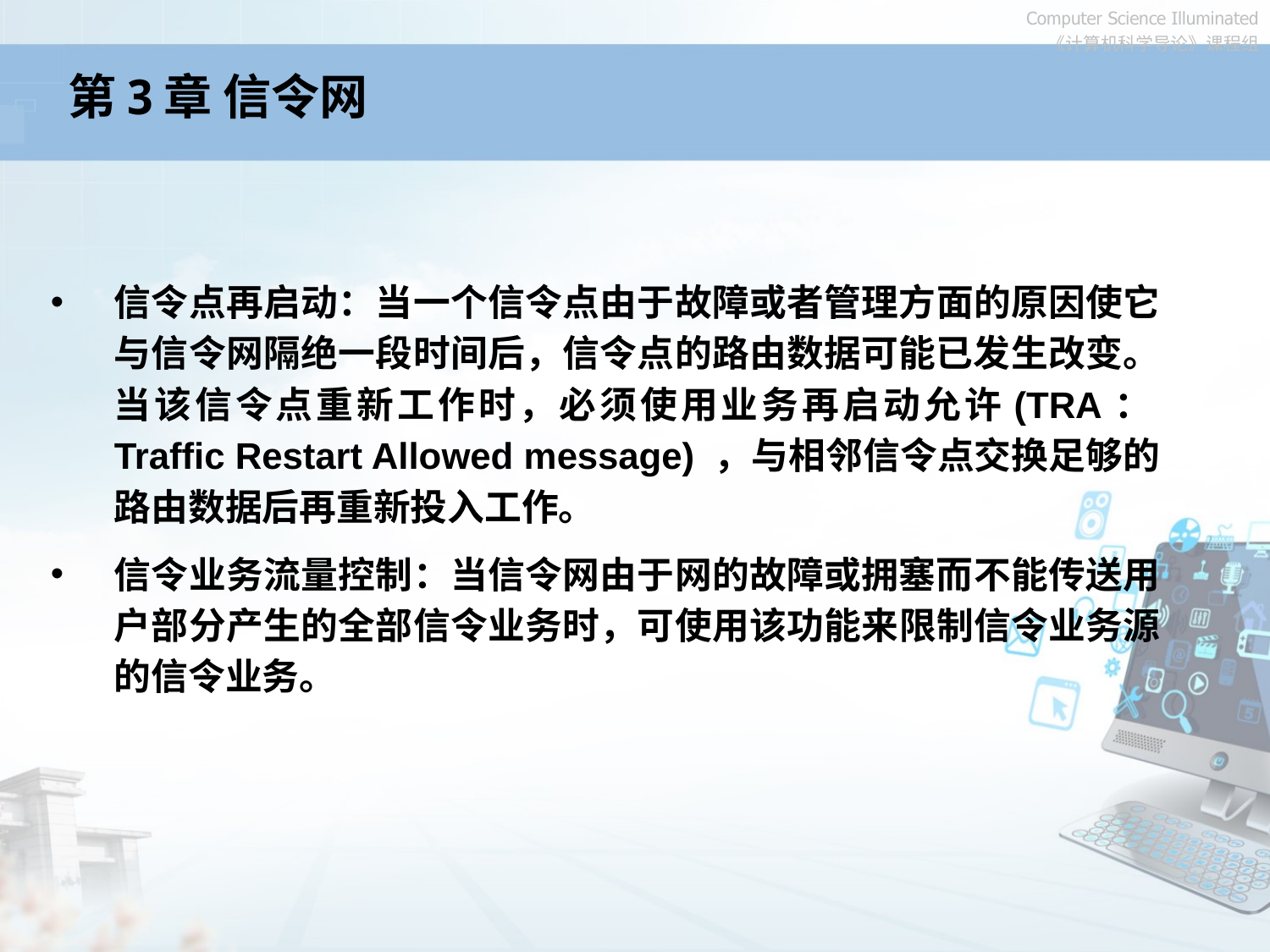

# 第3章 信令网
信令点再启动：当一个信令点由于故障或者管理方面的原因使它与信令网隔绝一段时间后，信令点的路由数据可能已发生改变。当该信令点重新工作时，必须使用业务再启动允许(TRA：Traffic Restart Allowed message) ，与相邻信令点交换足够的路由数据后再重新投入工作。
信令业务流量控制：当信令网由于网的故障或拥塞而不能传送用户部分产生的全部信令业务时，可使用该功能来限制信令业务源的信令业务。